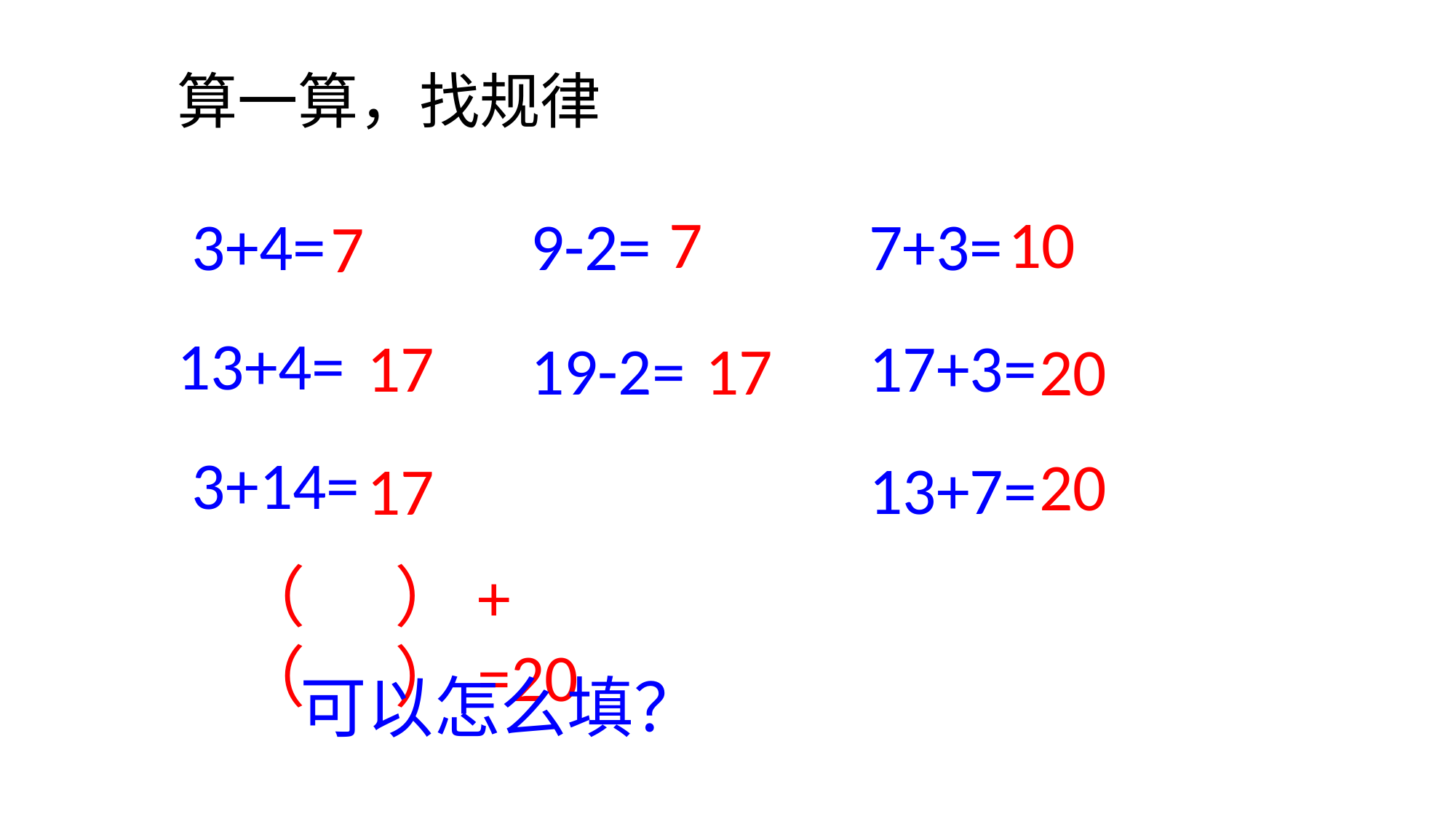

算一算，找规律
10
7
3+4=
9-2=
7+3=
7
13+4=
17
17+3=
19-2=
17
20
3+14=
20
13+7=
17
（      ）+（      ）=20
可以怎么填？